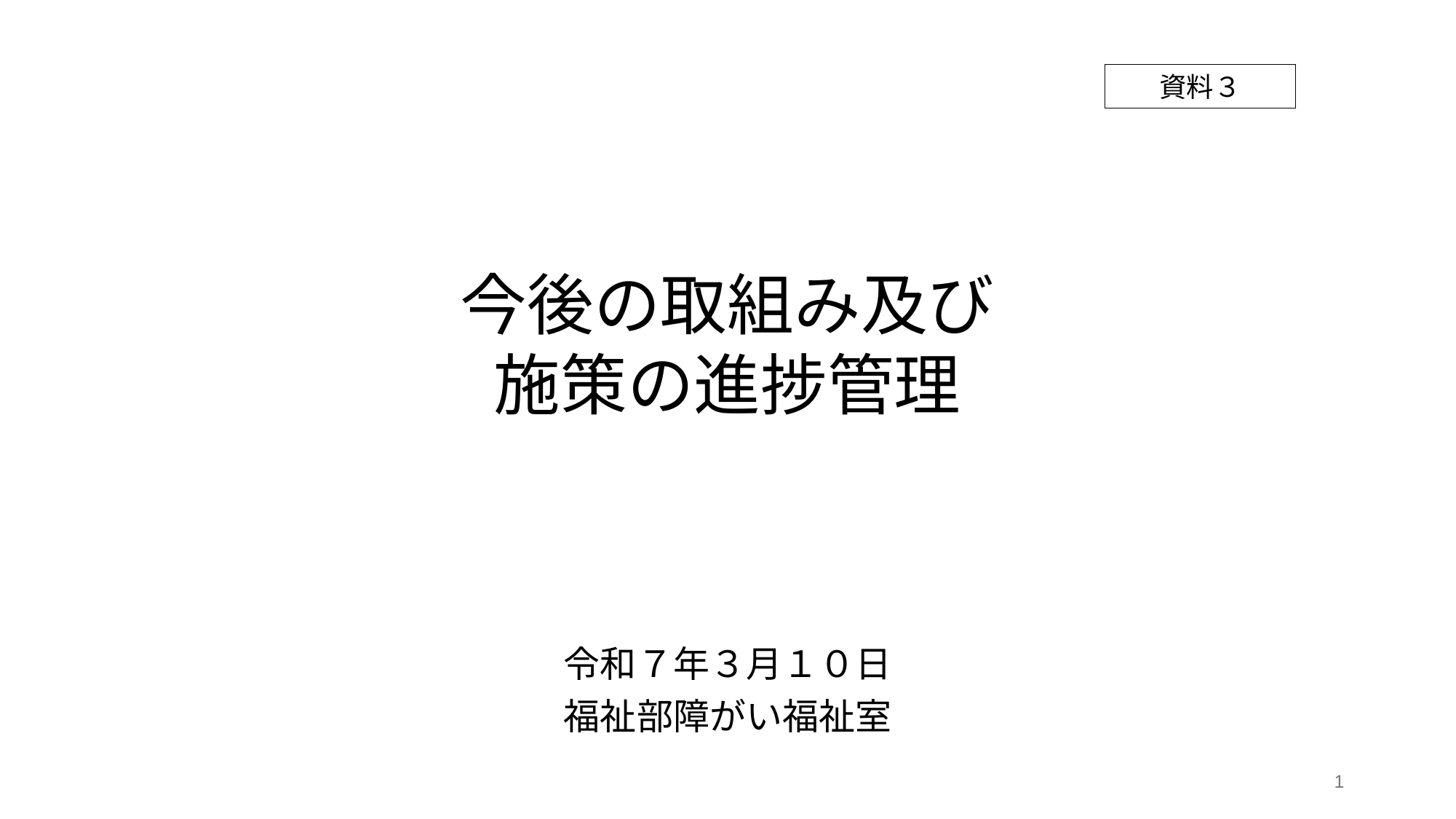

資料３
# 今後の取組み及び 施策の進捗管理
令和７年３月１０日
福祉部障がい福祉室
1